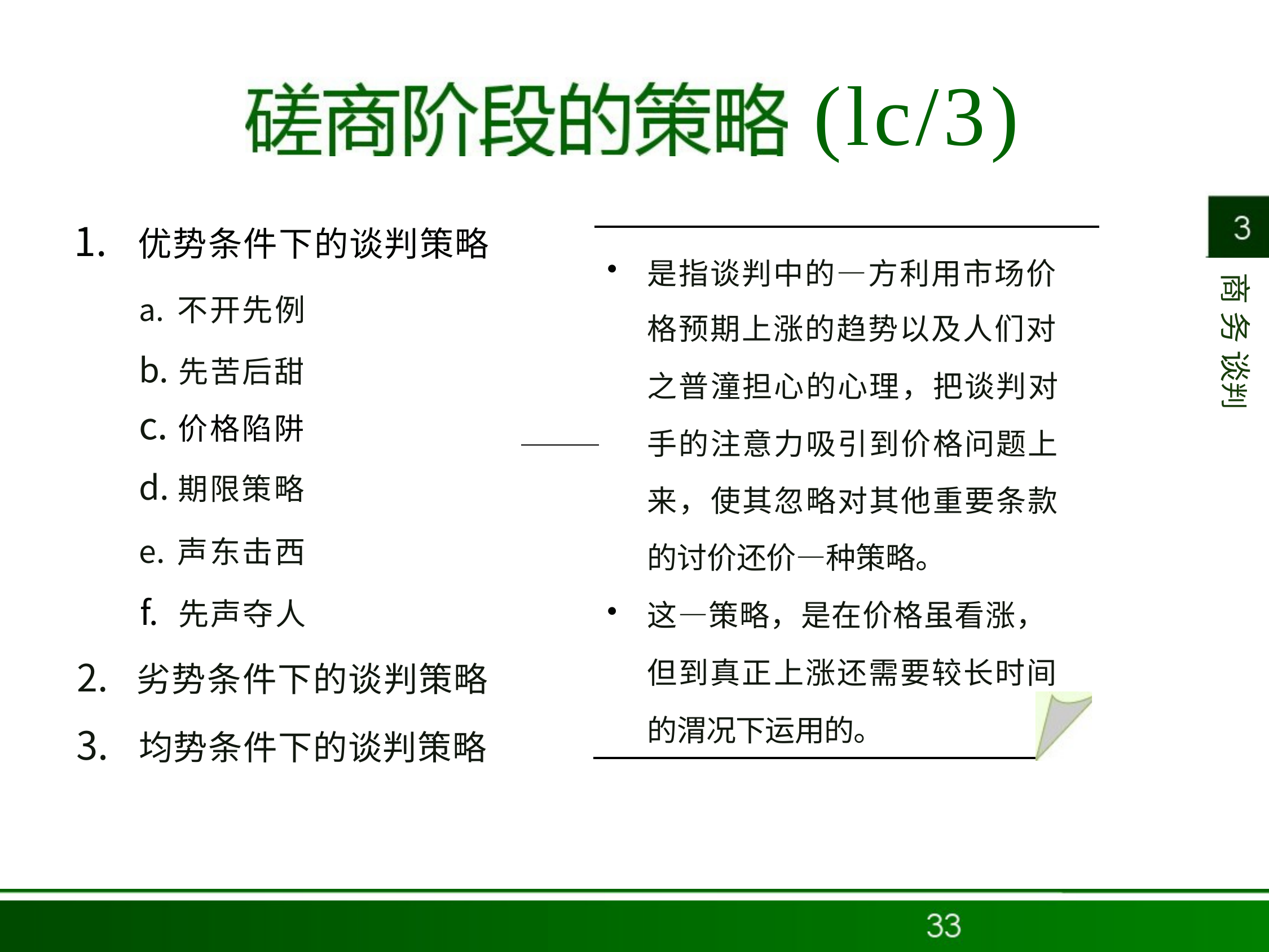

# (lc/3)

优势条件下的谈判策略
不开先例
先苦后甜
价格陷阱
期限策略
声东击西
先声夺人
劣势条件下的谈判策略
均势条件下的谈判策略

是指谈判中的—方利用市场价 格预期上涨的趋势以及人们对
之普潼担心的心理，把谈判对 手的注意力吸引到价格问题上 来，使其忽略对其他重要条款 的讨价还价—种策略。
这—策略，是在价格虽看涨，  但到真正上涨还需要较长时间 的渭况下运用的。
商 务 谈判